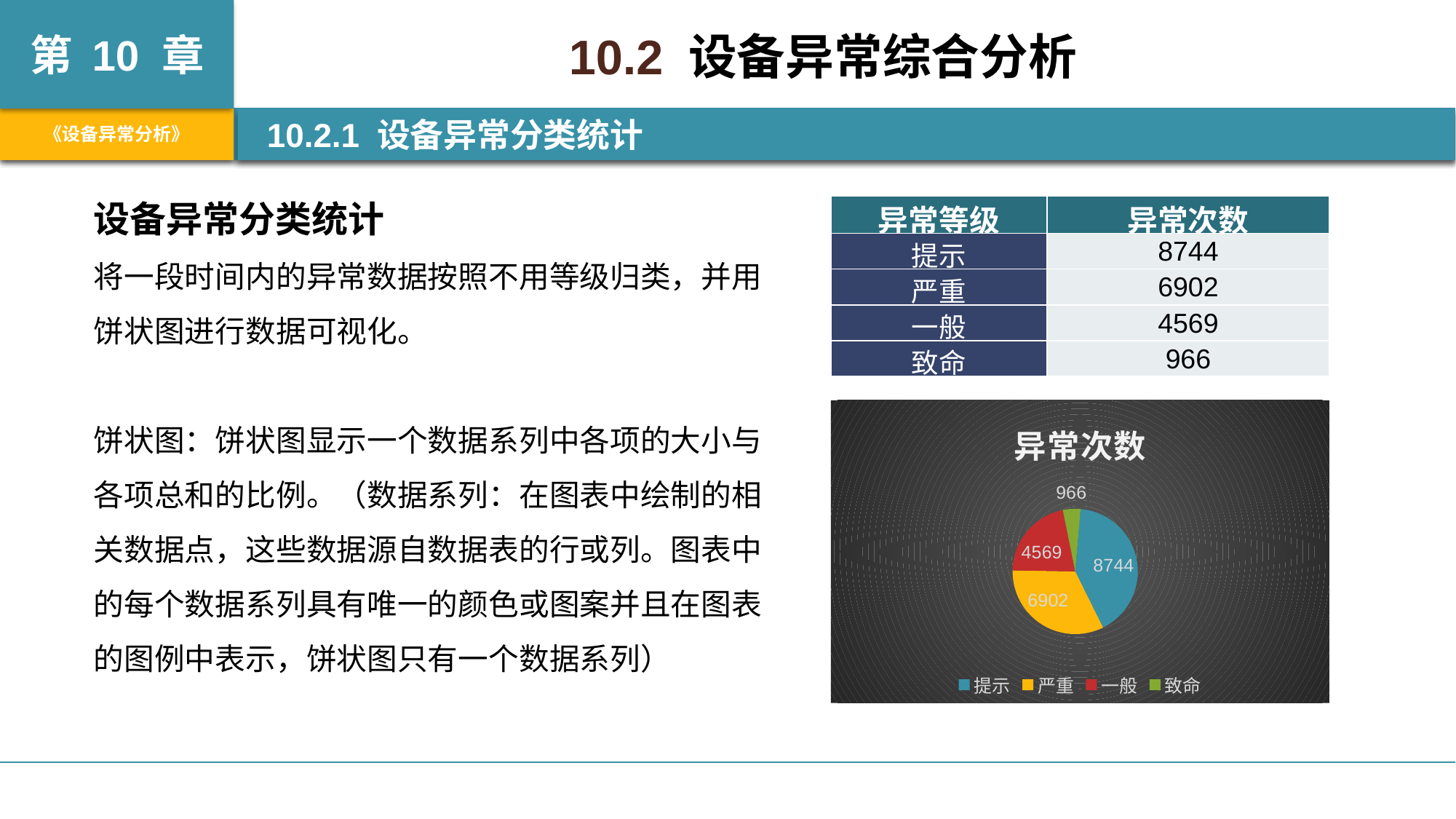

10.2 设备异常综合分析
  10.2.1 设备异常分类统计
设备异常分类统计
将一段时间内的异常数据按照不用等级归类，并用饼状图进行数据可视化。

饼状图：饼状图显示一个数据系列中各项的大小与各项总和的比例。（数据系列：在图表中绘制的相关数据点，这些数据源自数据表的行或列。图表中的每个数据系列具有唯一的颜色或图案并且在图表的图例中表示，饼状图只有一个数据系列）
| 异常等级 | 异常次数 |
| --- | --- |
| 提示 | 8744 |
| 严重 | 6902 |
| 一般 | 4569 |
| 致命 | 966 |

### Chart:

| Category | 异常次数 |
|---|---|
| 提示 | 8744.0 |
| 严重 | 6902.0 |
| 一般 | 4569.0 |
| 致命 | 966.0 |